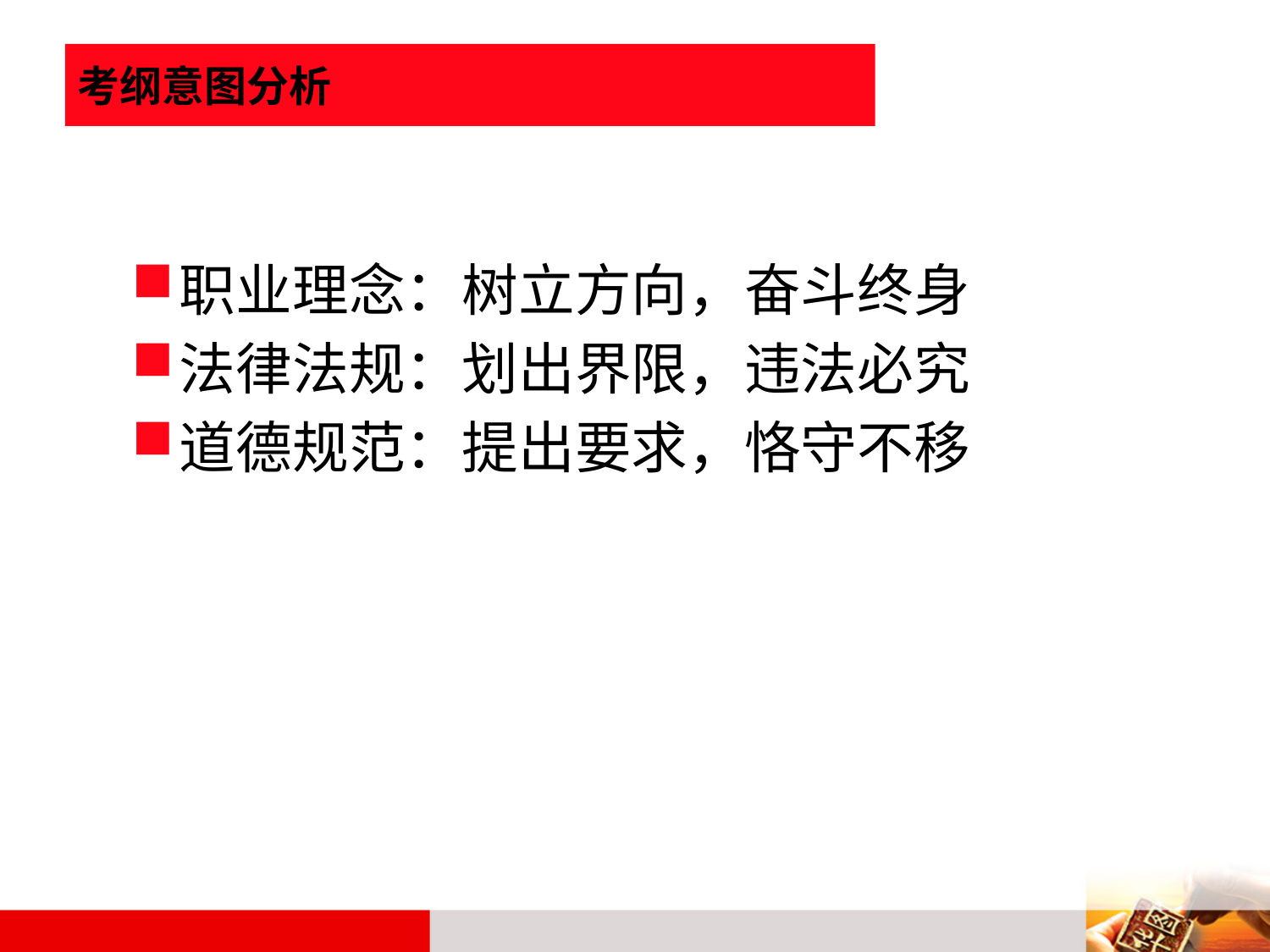

# 考纲意图分析
职业理念：树立方向，奋斗终身
法律法规：划出界限，违法必究
道德规范：提出要求，恪守不移